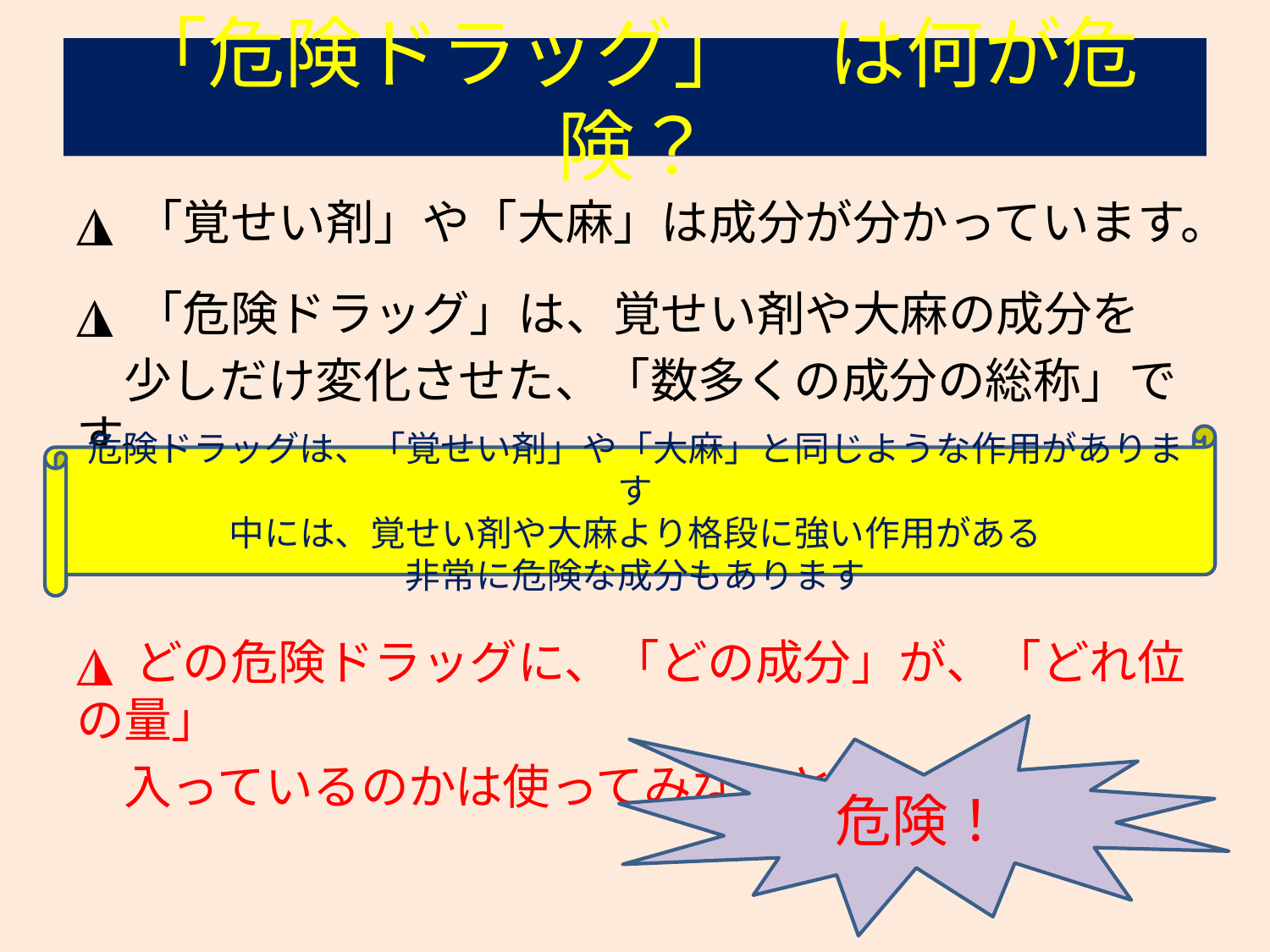

# 「危険ドラッグ」　は何が危険？
◮ 「覚せい剤」や「大麻」は成分が分かっています。

◮ 「危険ドラッグ」は、覚せい剤や大麻の成分を
　少しだけ変化させた、「数多くの成分の総称」です。

◮ どの危険ドラッグに、「どの成分」が、「どれ位の量」
　入っているのかは使ってみないとわからない。

危険ドラッグは、「覚せい剤」や「大麻」と同じような作用があります
中には、覚せい剤や大麻より格段に強い作用がある
非常に危険な成分もあります
危険！